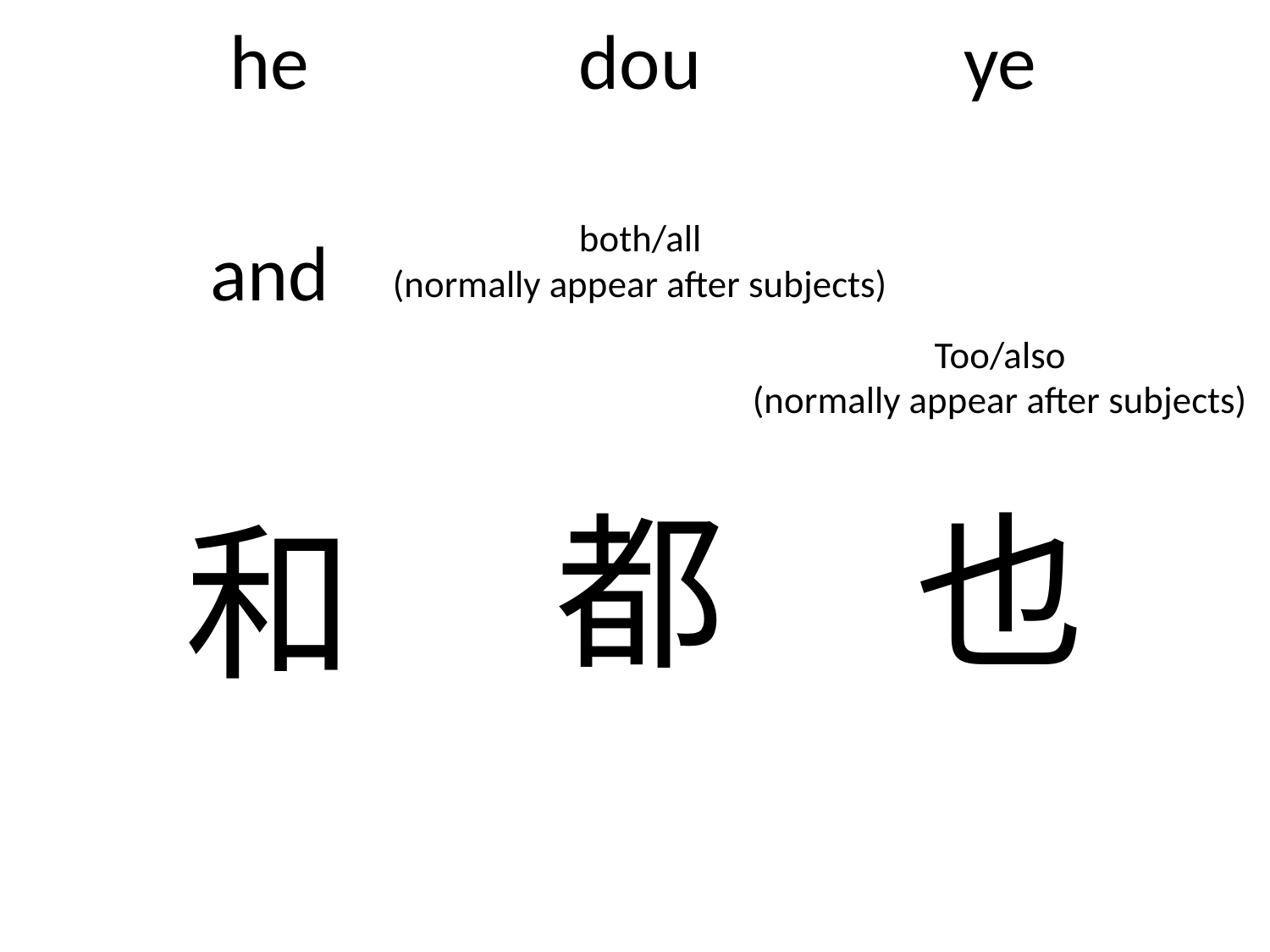

# he
dou
ye
both/all
(normally appear after subjects)
and
Too/also
(normally appear after subjects)
都
也
和